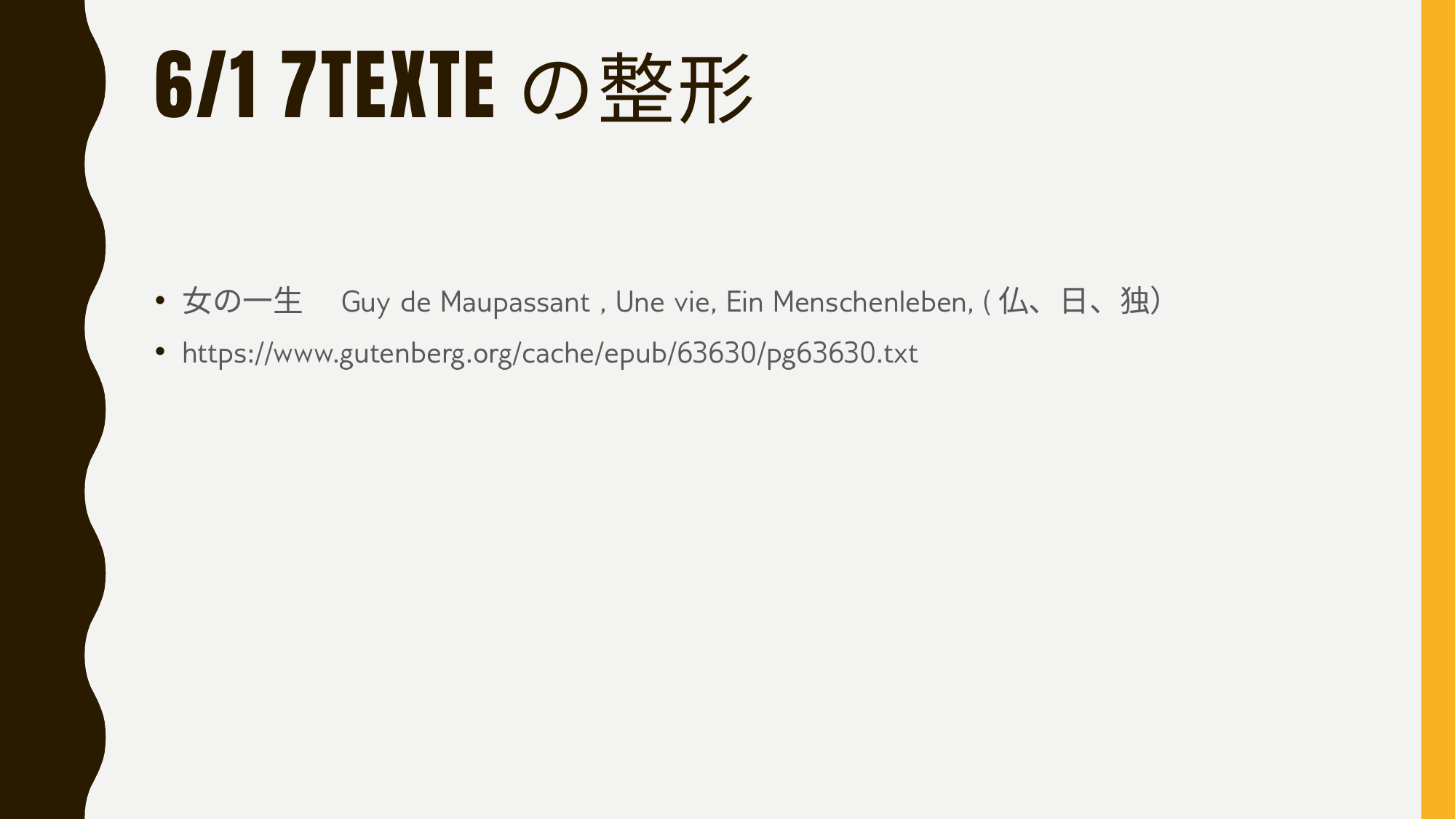

# 6/1 7texteの整形
女の一生　Guy de Maupassant , Une vie, Ein Menschenleben, (仏、日、独）
https://www.gutenberg.org/cache/epub/63630/pg63630.txt